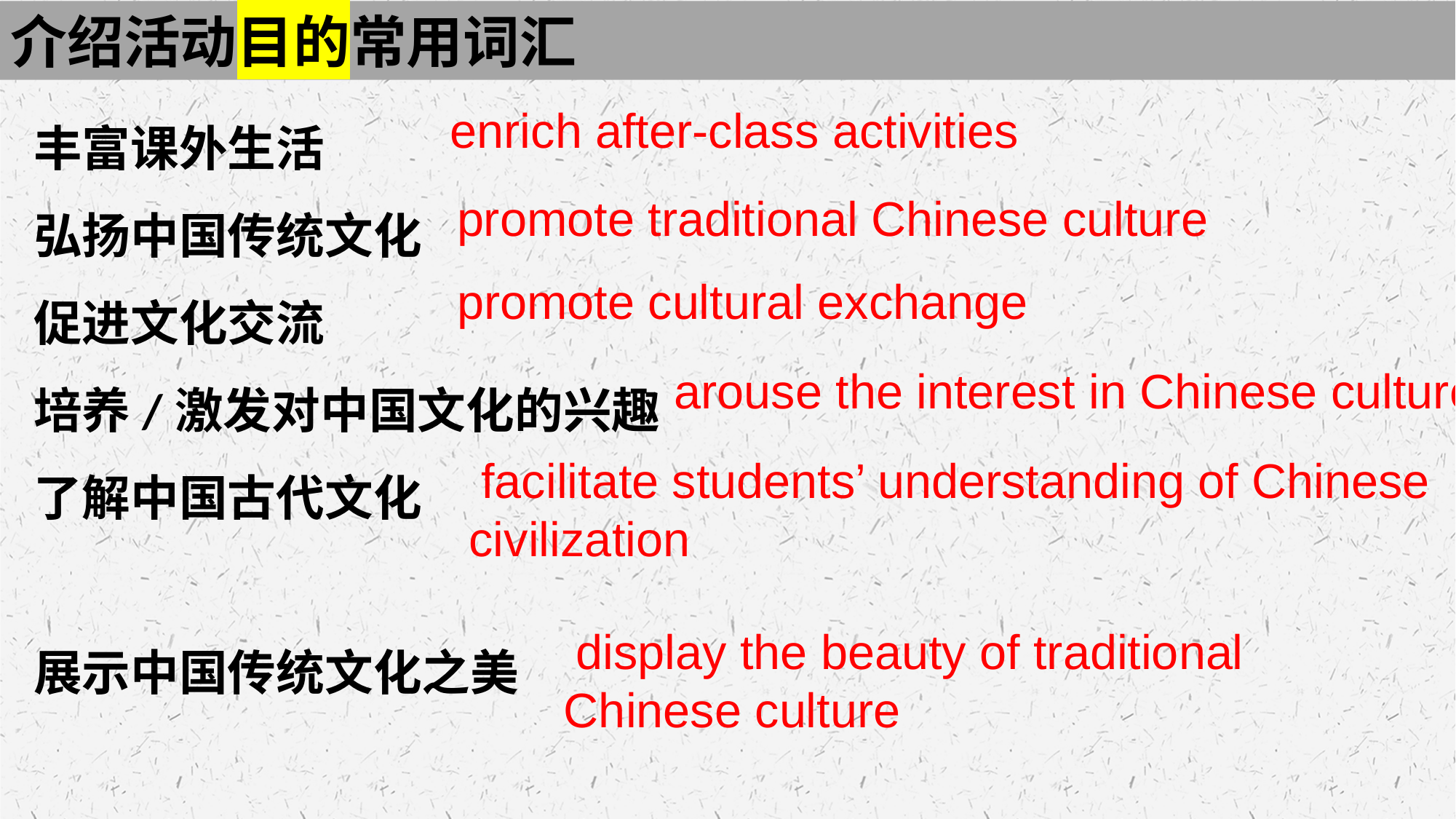

介绍活动目的常用词汇
丰富课外生活
弘扬中国传统文化
促进文化交流
培养/激发对中国文化的兴趣
了解中国古代文化

展示中国传统文化之美
enrich after-class activities
promote traditional Chinese culture
promote cultural exchange
arouse the interest in Chinese culture
 facilitate students’ understanding of Chinese civilization
 display the beauty of traditional Chinese culture